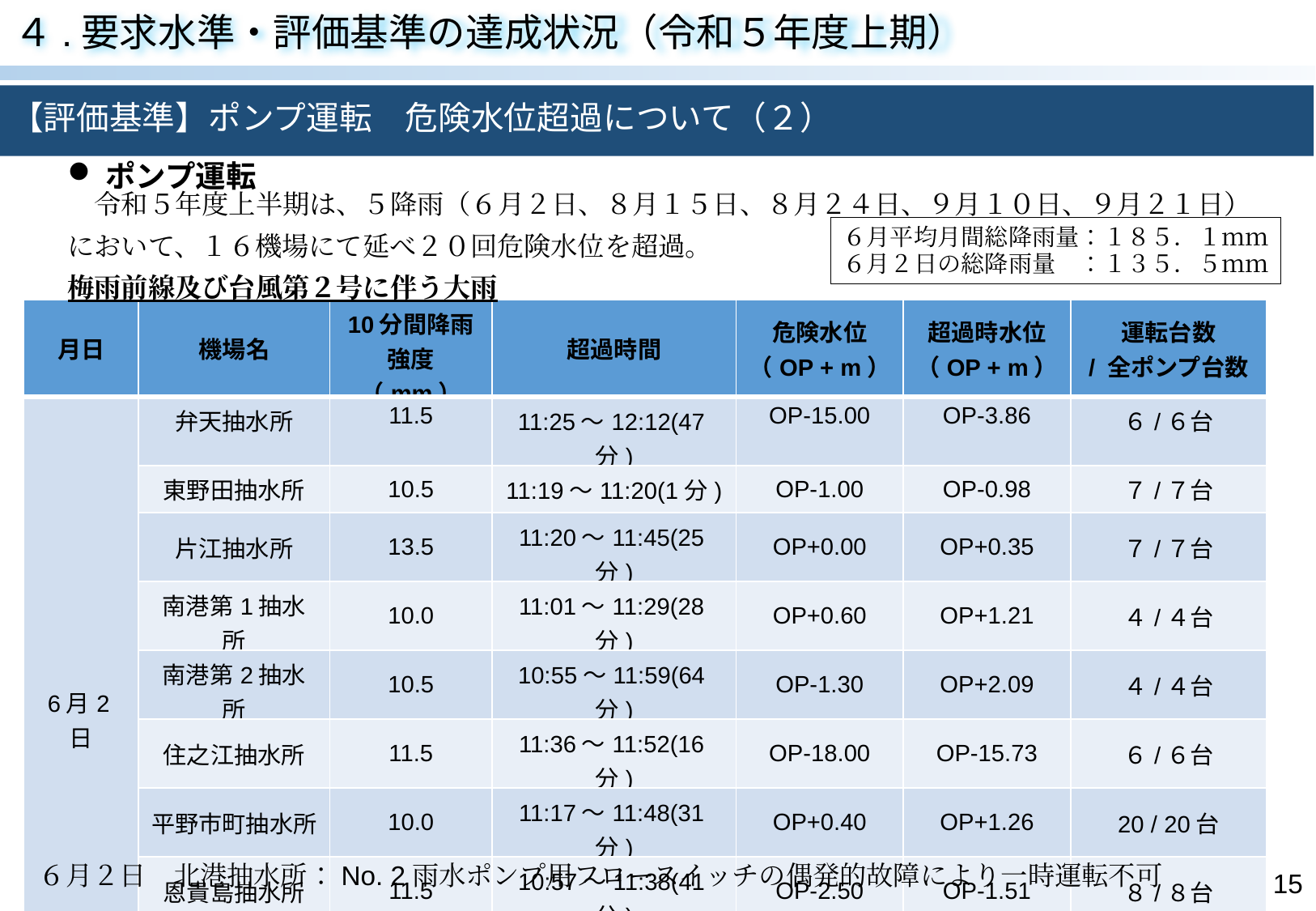

４.要求水準・評価基準の達成状況（令和５年度上期）
【評価基準】ポンプ運転　危険水位超過について（２）
ポンプ運転
　令和５年度上半期は、５降雨（６月２日、８月１５日、８月２４日、９月１０日、９月２１日）において、１６機場にて延べ２０回危険水位を超過。
梅雨前線及び台風第２号に伴う大雨
６月平均月間総降雨量：１８５．１ｍｍ
６月２日の総降雨量　：１３５．５ｍｍ
| 月日 | 機場名 | 10分間降雨 強度（mm） | 超過時間 | 危険水位 （OP + m） | 超過時水位（OP + m） | 運転台数 / 全ポンプ台数 |
| --- | --- | --- | --- | --- | --- | --- |
| 6月2日 | 弁天抽水所 | 11.5 | 11:25～12:12(47分) | OP-15.00 | OP-3.86 | ６/６台 |
|  | 東野田抽水所 | 10.5 | 11:19～11:20(1分) | OP-1.00 | OP-0.98 | ７/７台 |
|  | 片江抽水所 | 13.5 | 11:20～11:45(25分) | OP+0.00 | OP+0.35 | ７/７台 |
|  | 南港第1抽水所 | 10.0 | 11:01～11:29(28分) | OP+0.60 | OP+1.21 | ４/４台 |
|  | 南港第2抽水所 | 10.5 | 10:55～11:59(64分) | OP-1.30 | OP+2.09 | ４/４台 |
|  | 住之江抽水所 | 11.5 | 11:36～11:52(16分) | OP-18.00 | OP-15.73 | ６/６台 |
|  | 平野市町抽水所 | 10.0 | 11:17～11:48(31分) | OP+0.40 | OP+1.26 | 20 / 20台 |
|  | 恩貴島抽水所 | 11.5 | 10:57～11:38(41分) | OP-2.50 | OP-1.51 | ８/８台 |
|  | 国次抽水所 | 8.0 | 11:22～11:26(4分) | OP-1.00 | OP-0.97 | ３/３台 |
|  | 北港抽水所 | 8.8 | 11:04～11:22(18分) | OP-2.60 | OP-2.30 | 12 / 13台 |
６月２日　北港抽水所：No. 2雨水ポンプ用フロースイッチの偶発的故障により一時運転不可
15